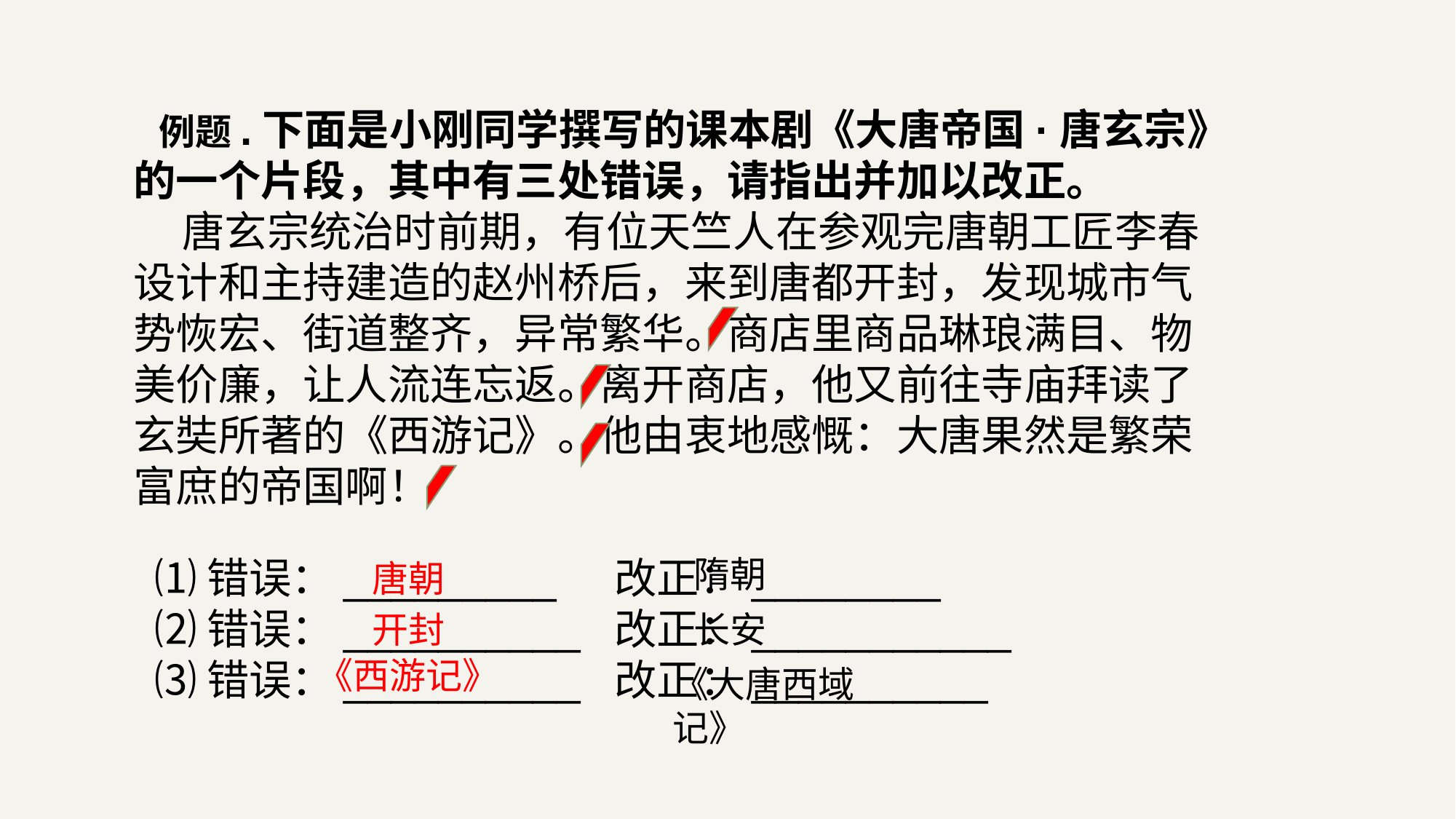

例题.下面是小刚同学撰写的课本剧《大唐帝国·唐玄宗》的一个片段，其中有三处错误，请指出并加以改正。
    唐玄宗统治时前期，有位天竺人在参观完唐朝工匠李春设计和主持建造的赵州桥后，来到唐都开封，发现城市气势恢宏、街道整齐，异常繁华。商店里商品琳琅满目、物美价廉，让人流连忘返。离开商店，他又前往寺庙拜读了玄奘所著的《西游记》。他由衷地感慨：大唐果然是繁荣富庶的帝国啊！

⑴错误：_________    改正：________
⑵错误：__________  改正：___________
⑶错误：__________  改正：__________
隋朝
唐朝
长安
开封
《西游记》
《大唐西域记》